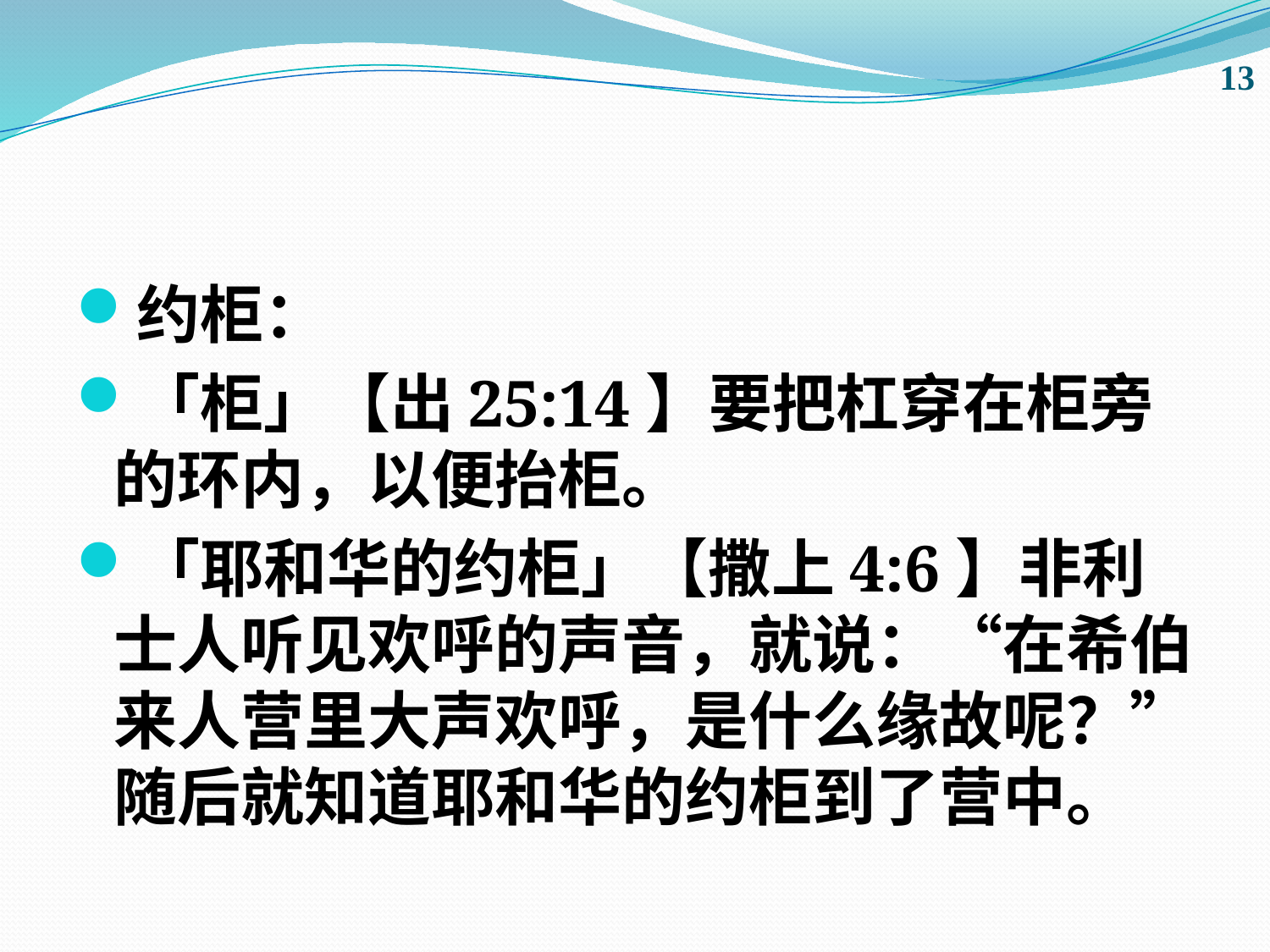

13
#
约柜：
「柜」【出25:14】要把杠穿在柜旁的环内，以便抬柜。
「耶和华的约柜」【撒上4:6】非利士人听见欢呼的声音，就说：“在希伯来人营里大声欢呼，是什么缘故呢？”随后就知道耶和华的约柜到了营中。